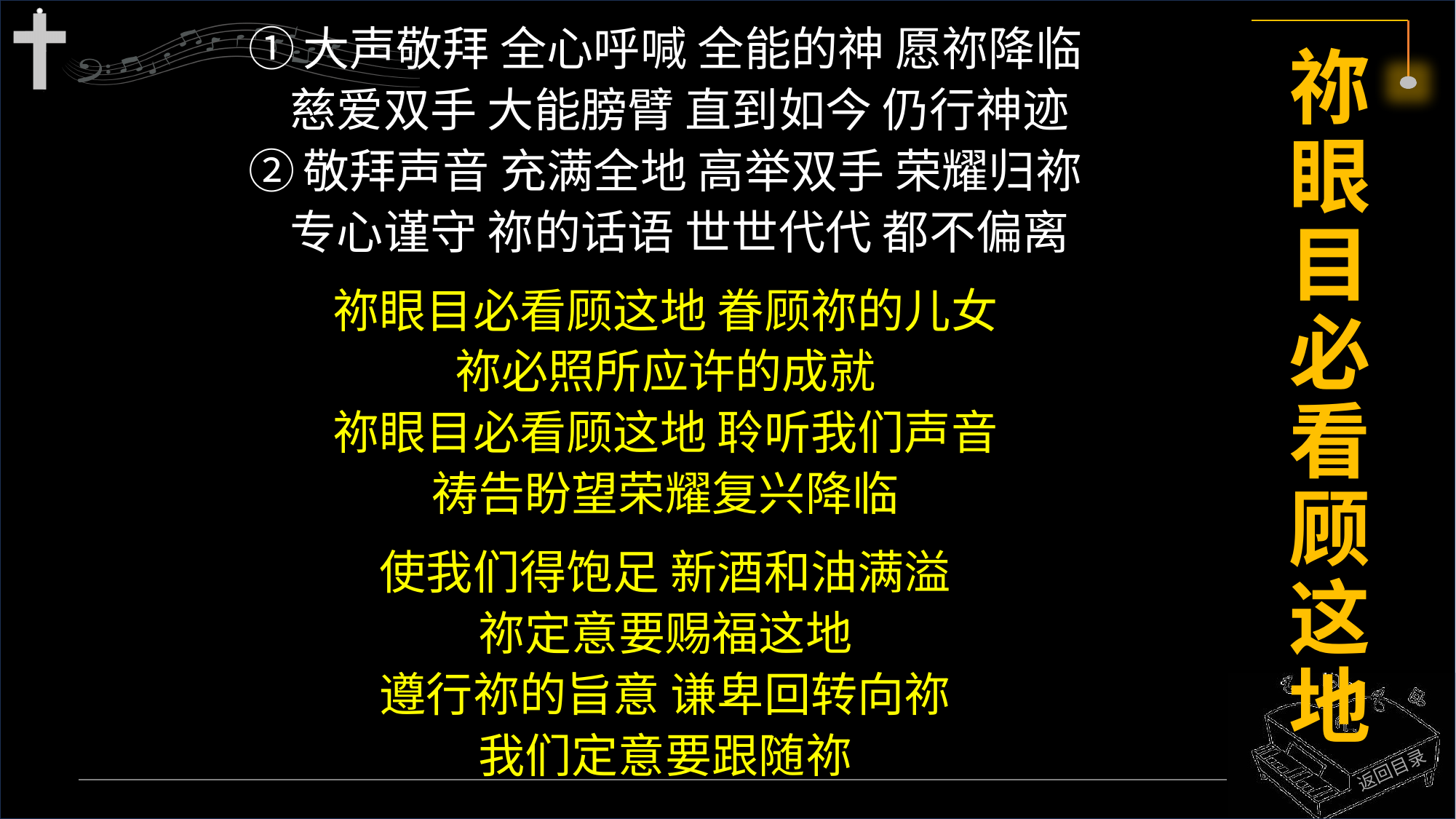

①大声敬拜 全心呼喊 全能的神 愿祢降临
  慈爱双手 大能膀臂 直到如今 仍行神迹
②敬拜声音 充满全地 高举双手 荣耀归祢
  专心谨守 祢的话语 世世代代 都不偏离

祢眼目必看顾这地 眷顾祢的儿女
祢必照所应许的成就
祢眼目必看顾这地 聆听我们声音
祷告盼望荣耀复兴降临

使我们得饱足 新酒和油满溢
祢定意要赐福这地
遵行祢的旨意 谦卑回转向祢
我们定意要跟随祢
# 祢眼目必看顾这地